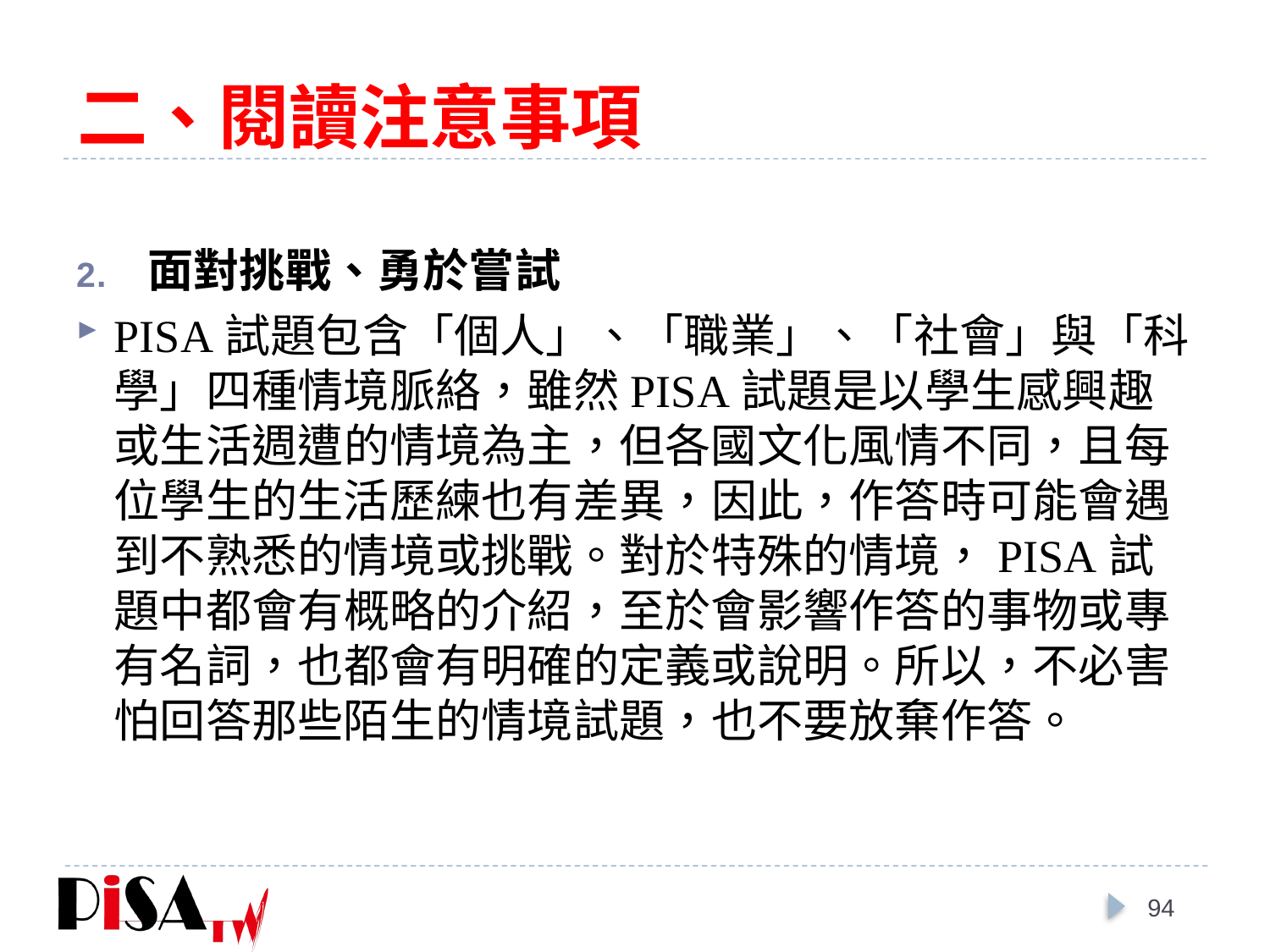

# 二、閱讀注意事項

面對挑戰、勇於嘗試
PISA試題包含「個人」、「職業」、「社會」與「科學」四種情境脈絡，雖然PISA試題是以學生感興趣或生活週遭的情境為主，但各國文化風情不同，且每位學生的生活歷練也有差異，因此，作答時可能會遇到不熟悉的情境或挑戰。對於特殊的情境，PISA試題中都會有概略的介紹，至於會影響作答的事物或專有名詞，也都會有明確的定義或說明。所以，不必害怕回答那些陌生的情境試題，也不要放棄作答。

94